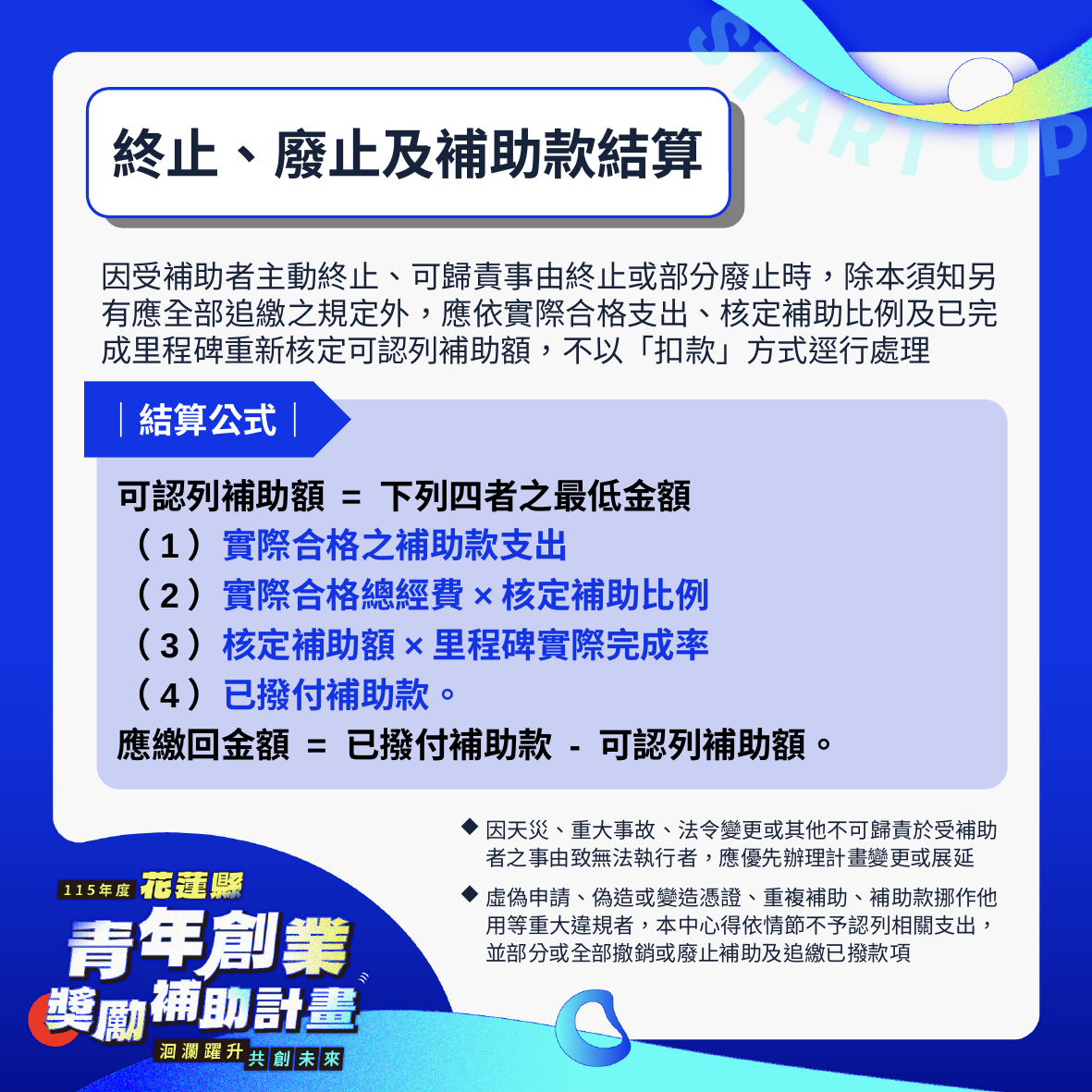

終止、廢止及補助款結算

因受補助者主動終止、可歸責事由終止或部分廢止時，除本須知另有應全部追繳之規定外，應依實際合格支出、核定補助比例及已完成里程碑重新核定可認列補助額，不以「扣款」方式逕行處理
｜結算公式｜

可認列補助額 = 下列四者之最低金額
（1）實際合格之補助款支出
（2）實際合格總經費×核定補助比例
（3）核定補助額×里程碑實際完成率
（4）已撥付補助款。
應繳回金額 = 已撥付補助款 - 可認列補助額。
因天災、重大事故、法令變更或其他不可歸責於受補助者之事由致無法執行者，應優先辦理計畫變更或展延
虛偽申請、偽造或變造憑證、重複補助、補助款挪作他用等重大違規者，本中心得依情節不予認列相關支出，並部分或全部撤銷或廢止補助及追繳已撥款項